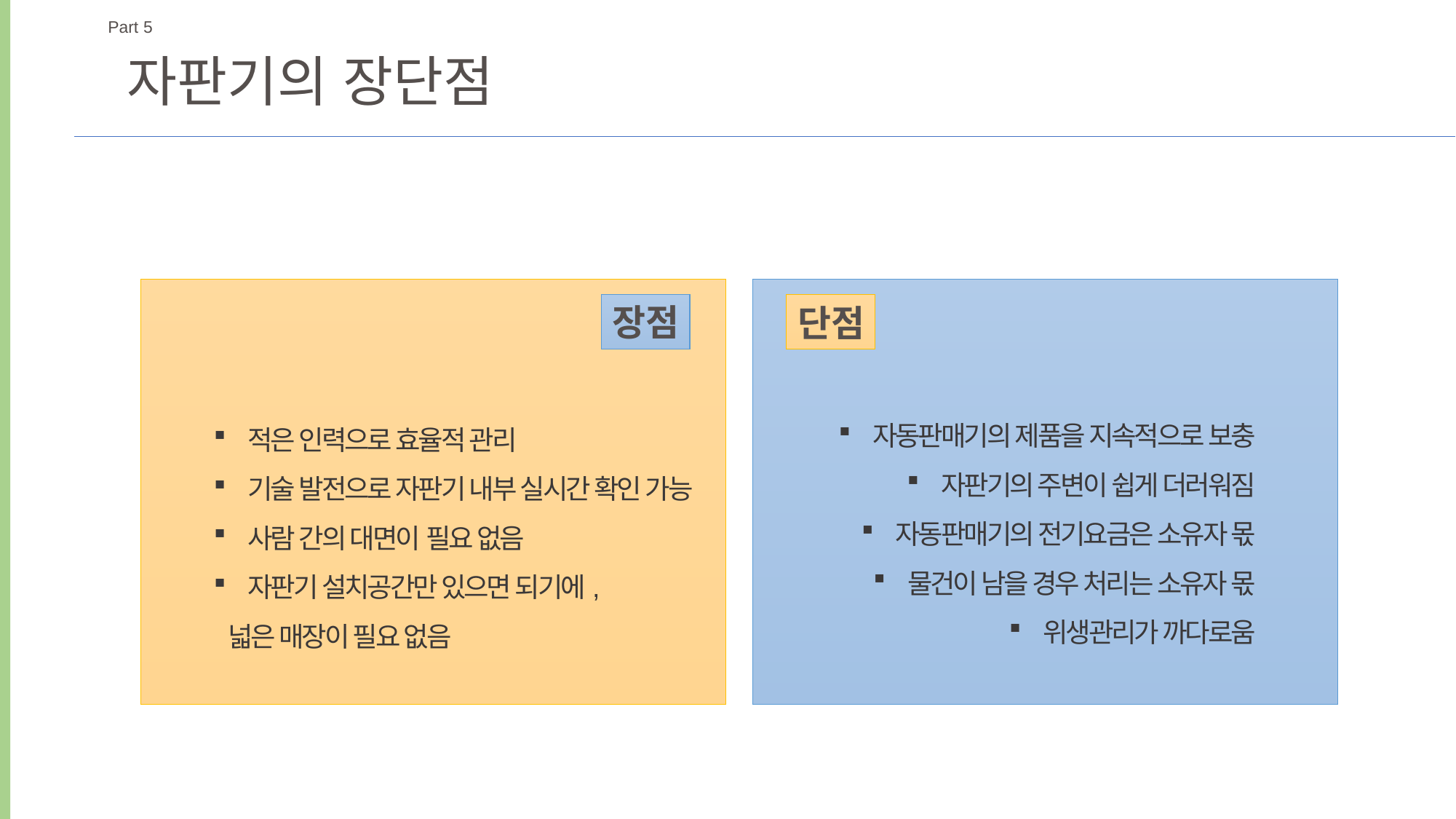

Part 5
자판기의 장단점

장점
단점
자동판매기의 제품을 지속적으로 보충
자판기의 주변이 쉽게 더러워짐
자동판매기의 전기요금은 소유자 몫
물건이 남을 경우 처리는 소유자 몫
위생관리가 까다로움
적은 인력으로 효율적 관리
기술 발전으로 자판기 내부 실시간 확인 가능
사람 간의 대면이 필요 없음
자판기 설치공간만 있으면 되기에,
 넓은 매장이 필요 없음